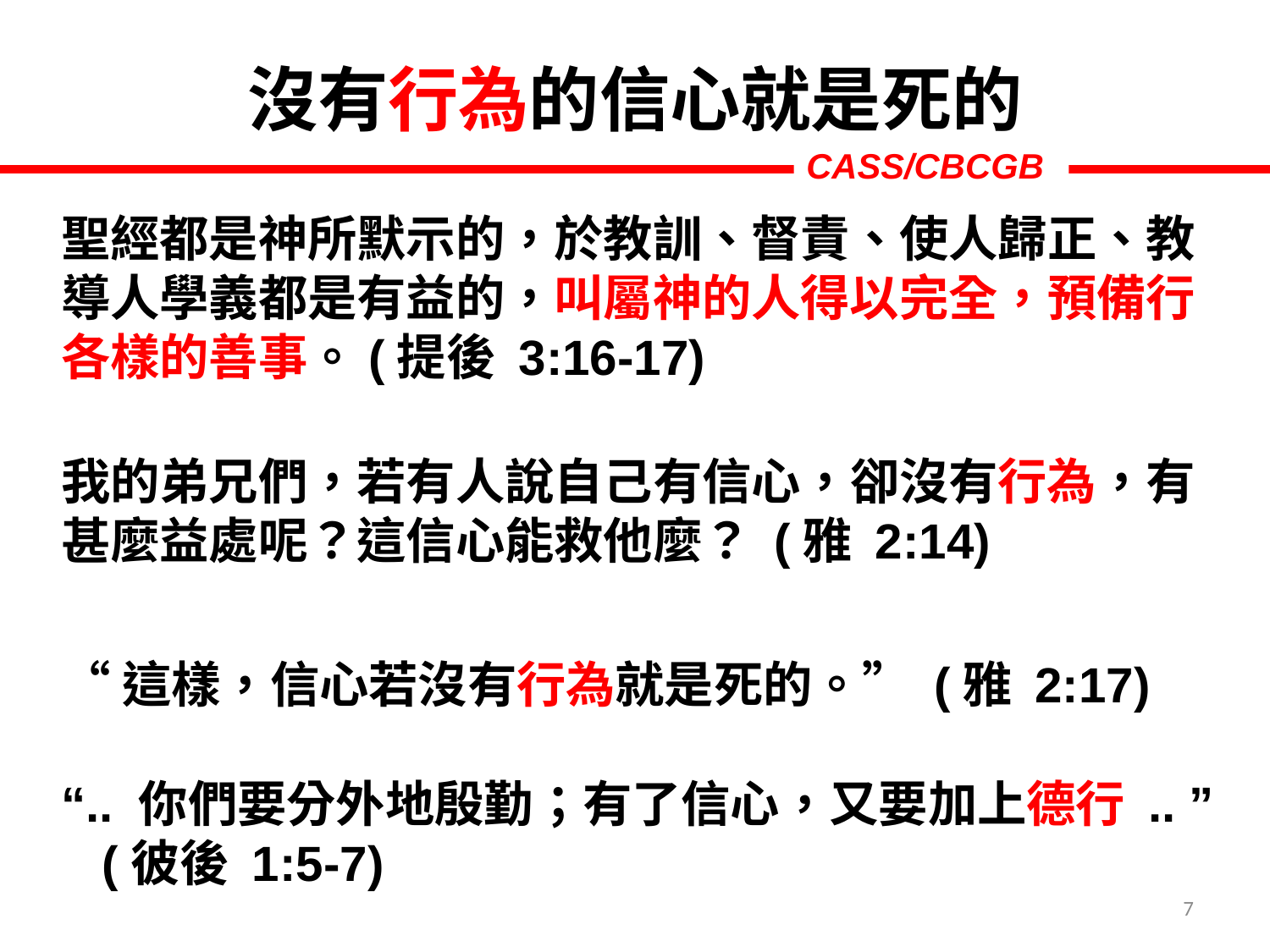

沒有行為的信心就是死的
聖經都是神所默示的，於教訓、督責、使人歸正、教導人學義都是有益的，叫屬神的人得以完全，預備行各樣的善事。(提後 3:16-17)
我的弟兄們，若有人說自己有信心，卻沒有行為，有甚麼益處呢？這信心能救他麼？ (雅 2:14)
“這樣，信心若沒有行為就是死的。” (雅 2:17)
“.. 你們要分外地殷勤；有了信心，又要加上德行 .. ”
   (彼後 1:5-7)
7